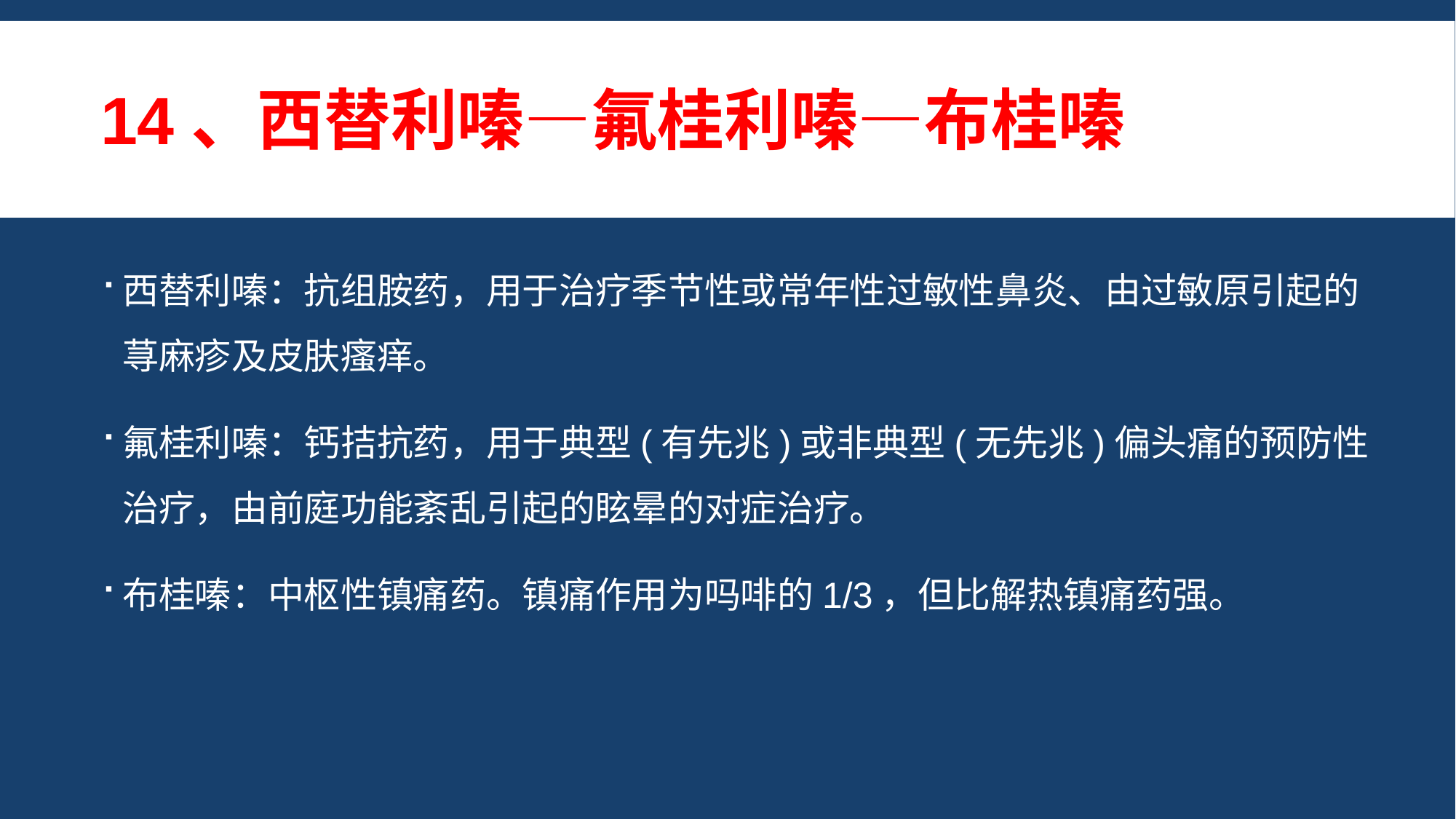

# 14、西替利嗪—氟桂利嗪—布桂嗪
西替利嗪：抗组胺药，用于治疗季节性或常年性过敏性鼻炎、由过敏原引起的荨麻疹及皮肤瘙痒。
氟桂利嗪：钙拮抗药，用于典型(有先兆)或非典型(无先兆)偏头痛的预防性治疗，由前庭功能紊乱引起的眩晕的对症治疗。
布桂嗪：中枢性镇痛药。镇痛作用为吗啡的1/3，但比解热镇痛药强。